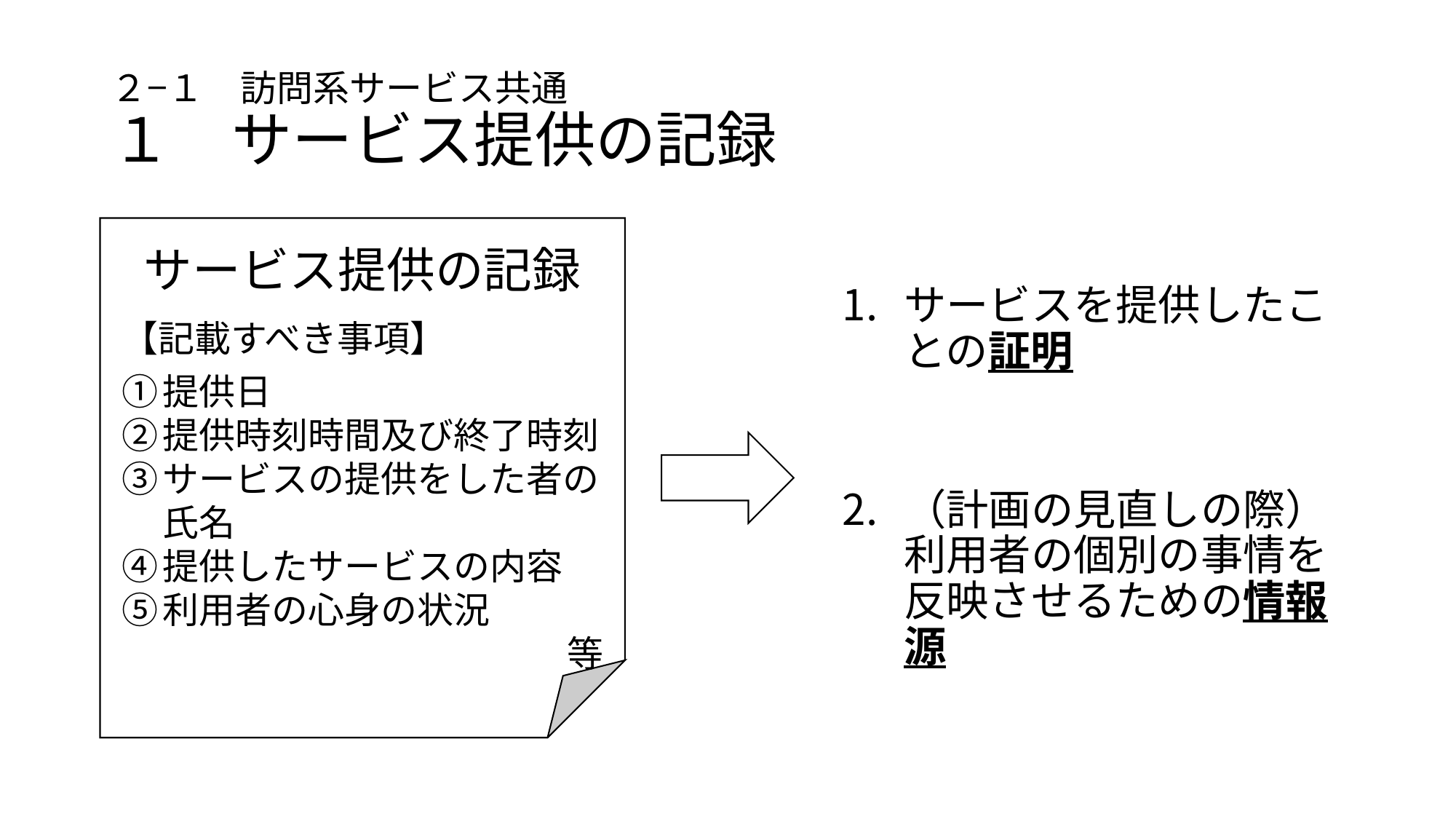

# ２−１　訪問系サービス共通 １　サービス提供の記録
サービス提供の記録
【記載すべき事項】
提供日
提供時刻時間及び終了時刻
サービスの提供をした者の氏名
提供したサービスの内容
利用者の心身の状況
等

サービスを提供したことの証明

（計画の見直しの際）利用者の個別の事情を反映させるための情報源